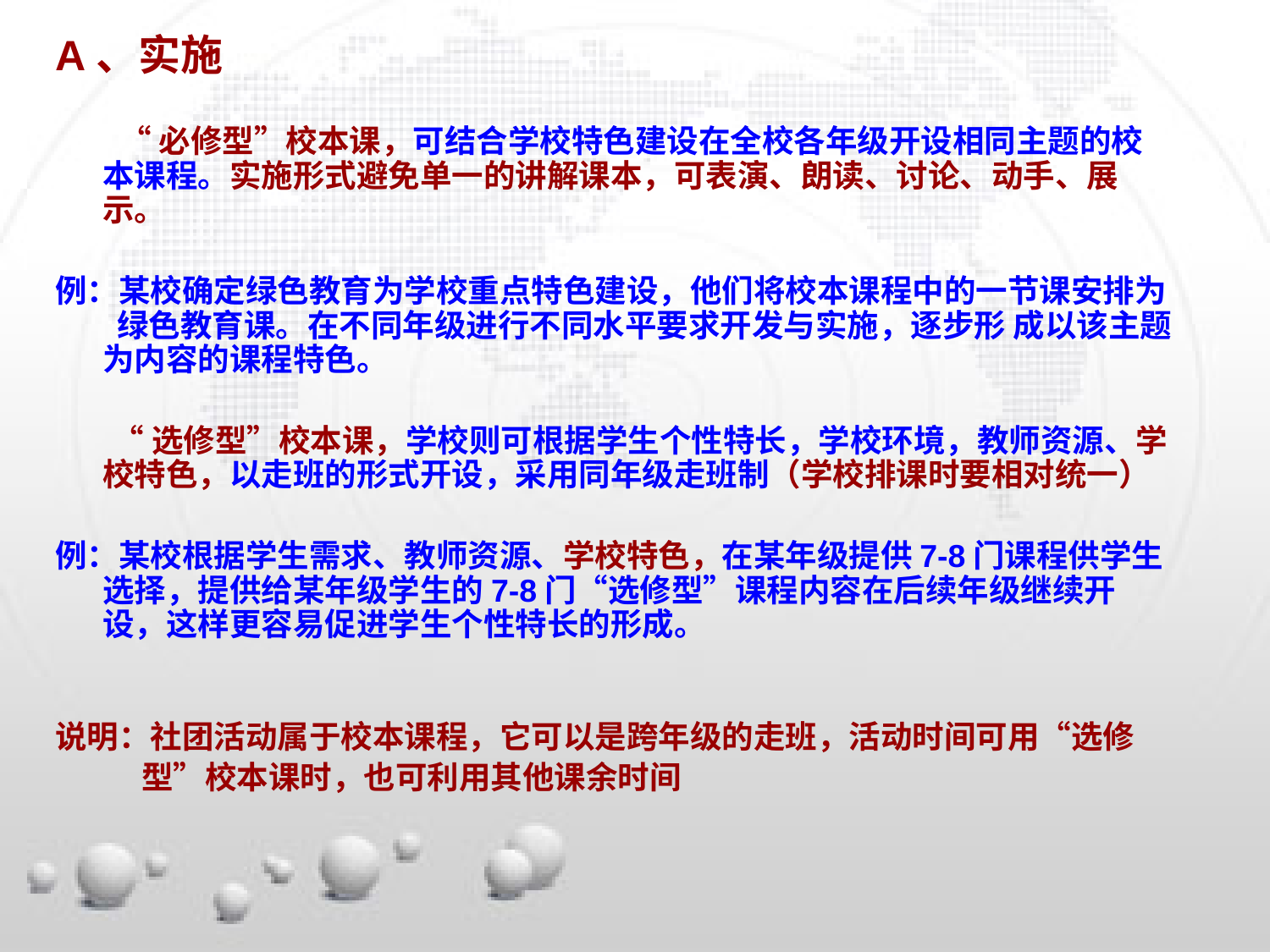

A、实施

         “必修型”校本课，可结合学校特色建设在全校各年级开设相同主题的校本课程。实施形式避免单一的讲解课本，可表演、朗读、讨论、动手、展示。

例：某校确定绿色教育为学校重点特色建设，他们将校本课程中的一节课安排为   绿色教育课。在不同年级进行不同水平要求开发与实施，逐步形 成以该主题为内容的课程特色。

        “选修型”校本课，学校则可根据学生个性特长，学校环境，教师资源、学校特色，以走班的形式开设，采用同年级走班制（学校排课时要相对统一）

例：某校根据学生需求、教师资源、学校特色，在某年级提供7-8门课程供学生选择，提供给某年级学生的7-8门“选修型”课程内容在后续年级继续开设，这样更容易促进学生个性特长的形成。

说明：社团活动属于校本课程，它可以是跨年级的走班，活动时间可用“选修
           型”校本课时，也可利用其他课余时间